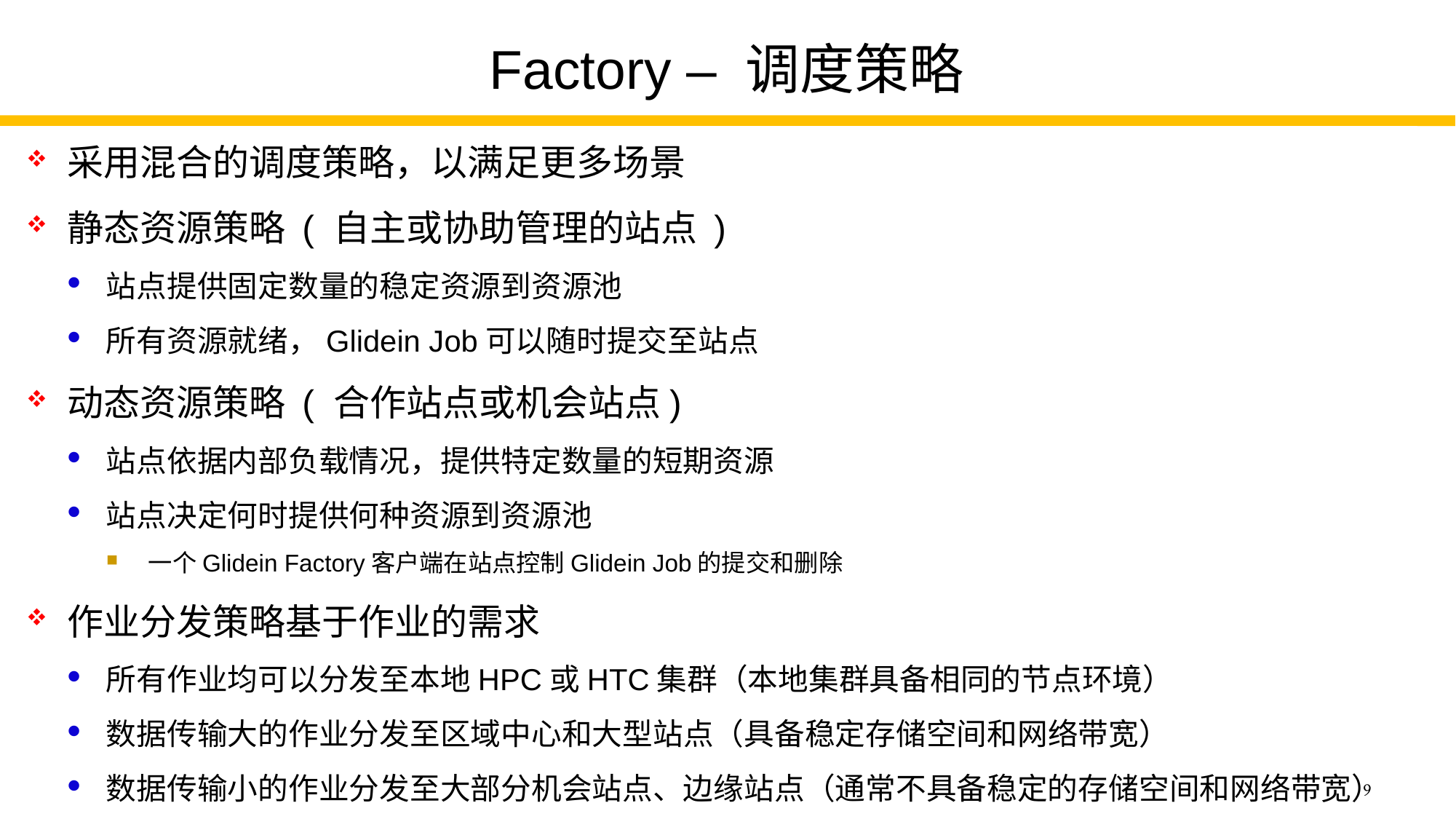

# Factory – 调度策略
采用混合的调度策略，以满足更多场景
静态资源策略 ( 自主或协助管理的站点 )
站点提供固定数量的稳定资源到资源池
所有资源就绪，Glidein Job可以随时提交至站点
动态资源策略 ( 合作站点或机会站点)
站点依据内部负载情况，提供特定数量的短期资源
站点决定何时提供何种资源到资源池
一个Glidein Factory客户端在站点控制Glidein Job的提交和删除
作业分发策略基于作业的需求
所有作业均可以分发至本地HPC或HTC集群（本地集群具备相同的节点环境）
数据传输大的作业分发至区域中心和大型站点（具备稳定存储空间和网络带宽）
数据传输小的作业分发至大部分机会站点、边缘站点（通常不具备稳定的存储空间和网络带宽）
9